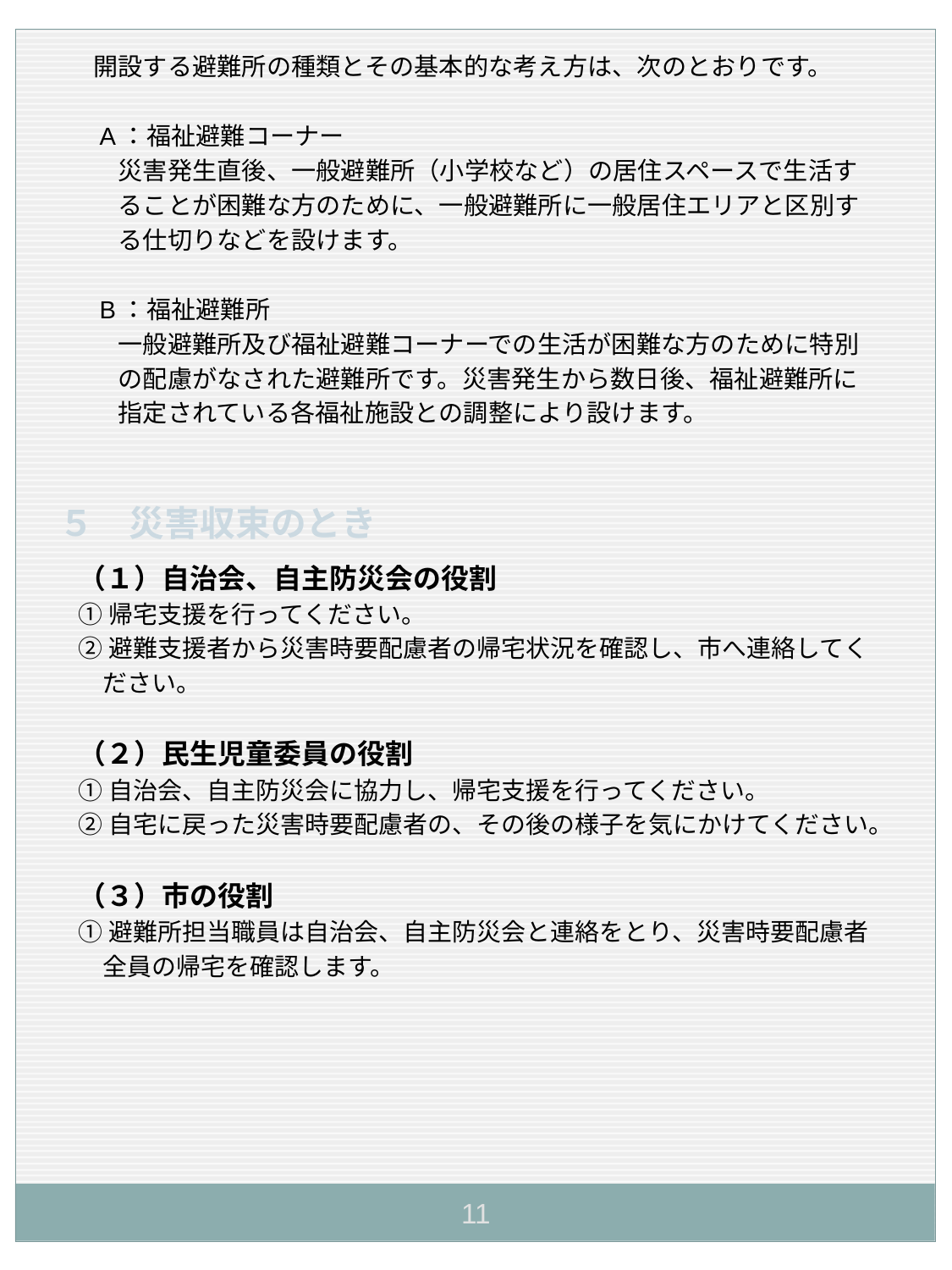

開設する避難所の種類とその基本的な考え方は、次のとおりです。

　A：福祉避難コーナー
　　災害発生直後、一般避難所（小学校など）の居住スペースで生活す
　　ることが困難な方のために、一般避難所に一般居住エリアと区別す
　　る仕切りなどを設けます。

　B：福祉避難所
　　一般避難所及び福祉避難コーナーでの生活が困難な方のために特別
　　の配慮がなされた避難所です。災害発生から数日後、福祉避難所に
　　指定されている各福祉施設との調整により設けます。

（１）自治会、自主防災会の役割
①帰宅支援を行ってください。
②避難支援者から災害時要配慮者の帰宅状況を確認し、市へ連絡してく
　ださい。

（２）民生児童委員の役割
①自治会、自主防災会に協力し、帰宅支援を行ってください。
②自宅に戻った災害時要配慮者の、その後の様子を気にかけてください。

（３）市の役割
①避難所担当職員は自治会、自主防災会と連絡をとり、災害時要配慮者
　全員の帰宅を確認します。

５　災害収束のとき
11